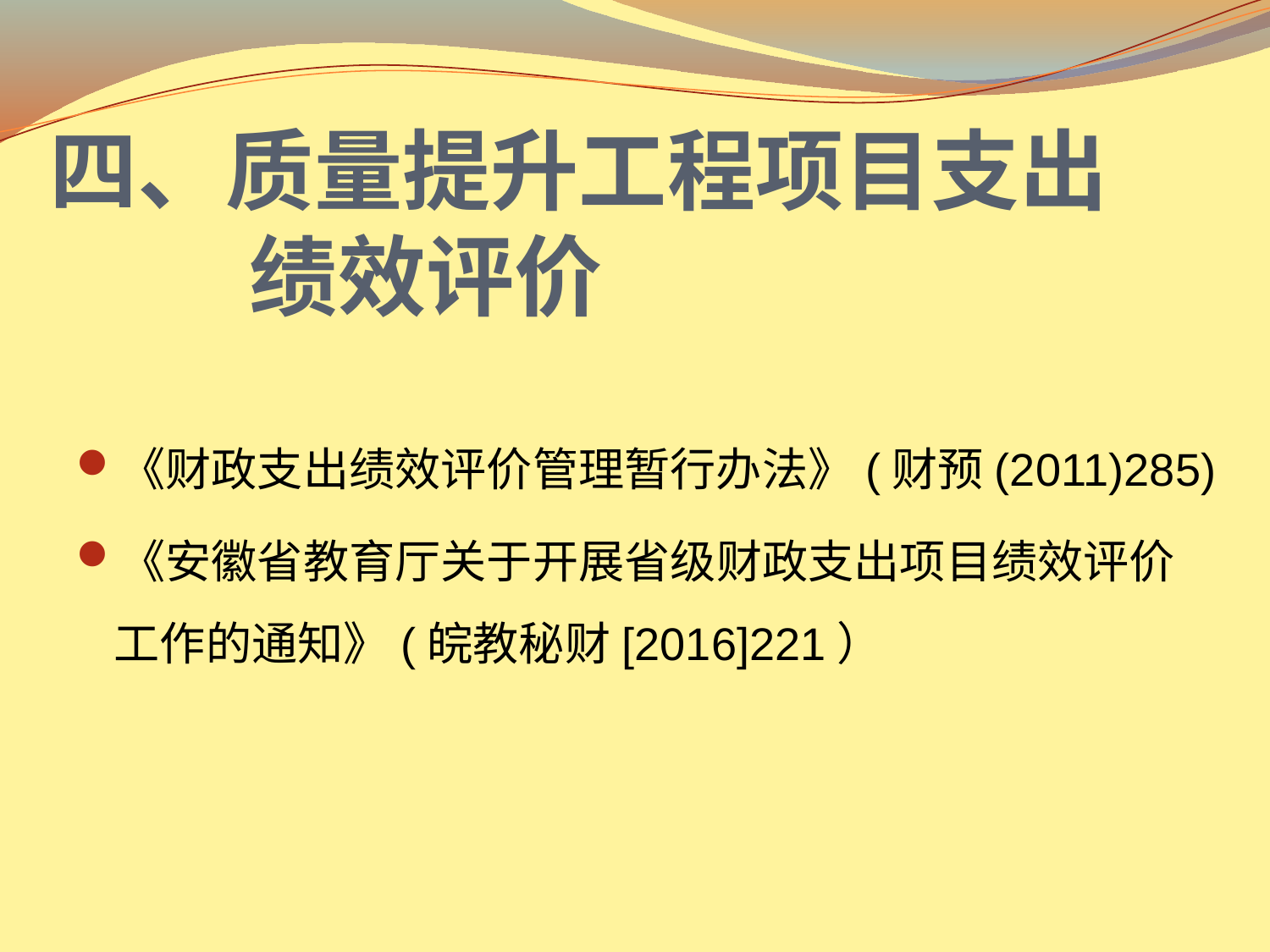

# 四、质量提升工程项目支出 绩效评价
《财政支出绩效评价管理暂行办法》(财预(2011)285)
《安徽省教育厅关于开展省级财政支出项目绩效评价工作的通知》(皖教秘财[2016]221）